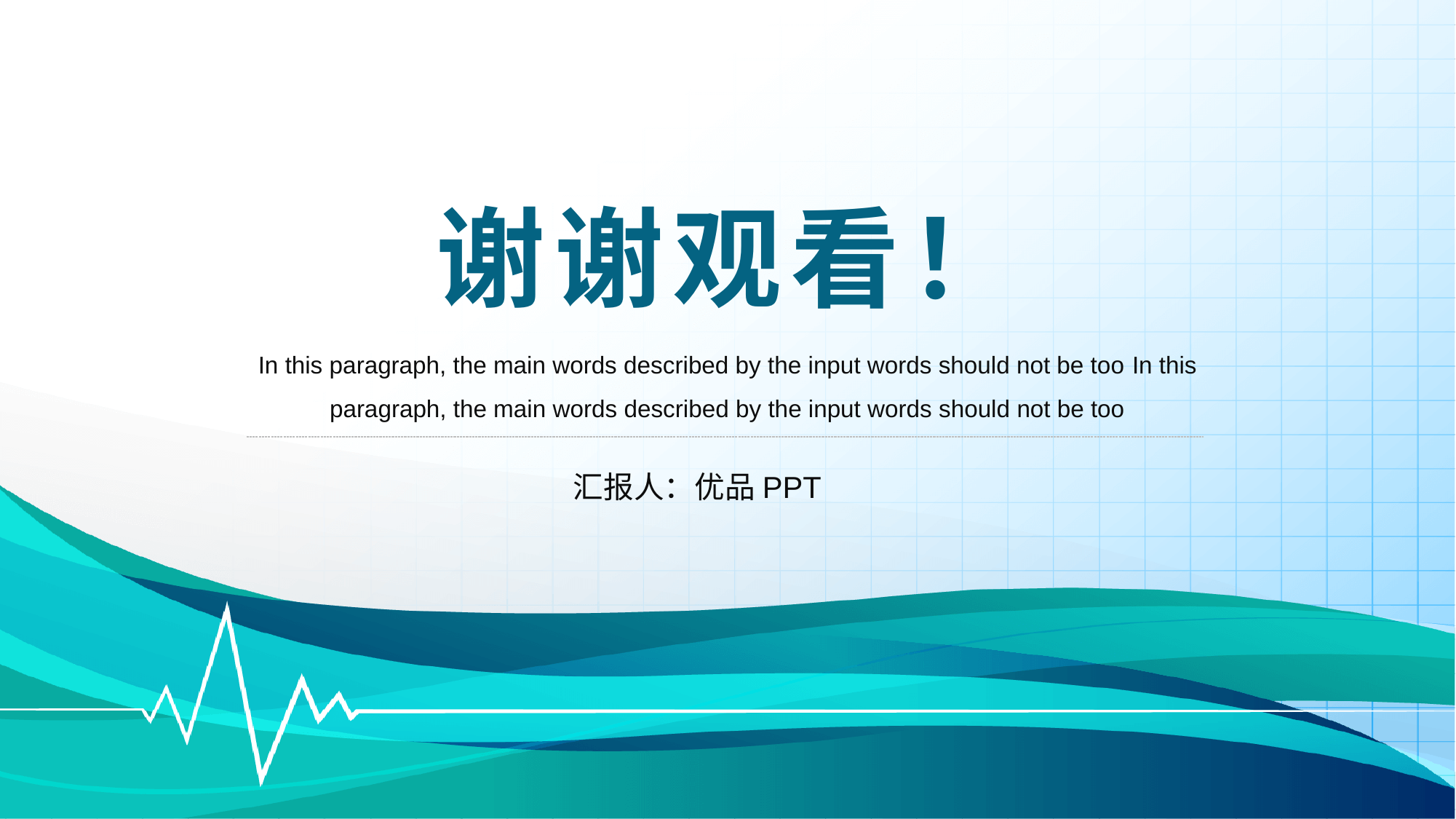

谢谢观看！
In this paragraph, the main words described by the input words should not be too In this paragraph, the main words described by the input words should not be too
汇报人：优品PPT